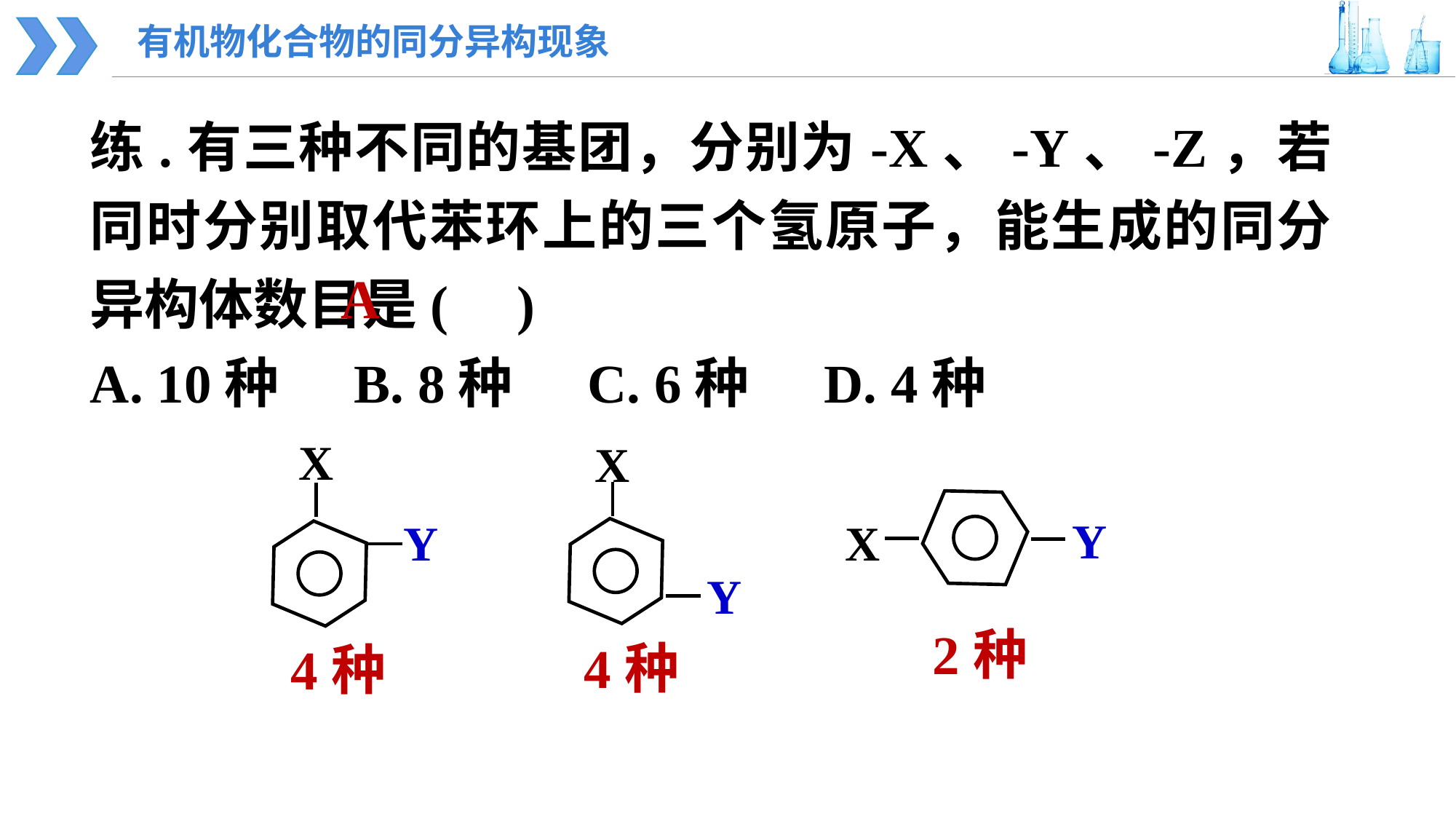

有机物化合物的同分异构现象
练.有三种不同的基团，分别为-X、-Y、-Z，若同时分别取代苯环上的三个氢原子，能生成的同分异构体数目是(     )
A. 10种     B. 8种     C. 6种     D. 4种
A
X

Y
X

Y
X

Y
2种
4种
4种